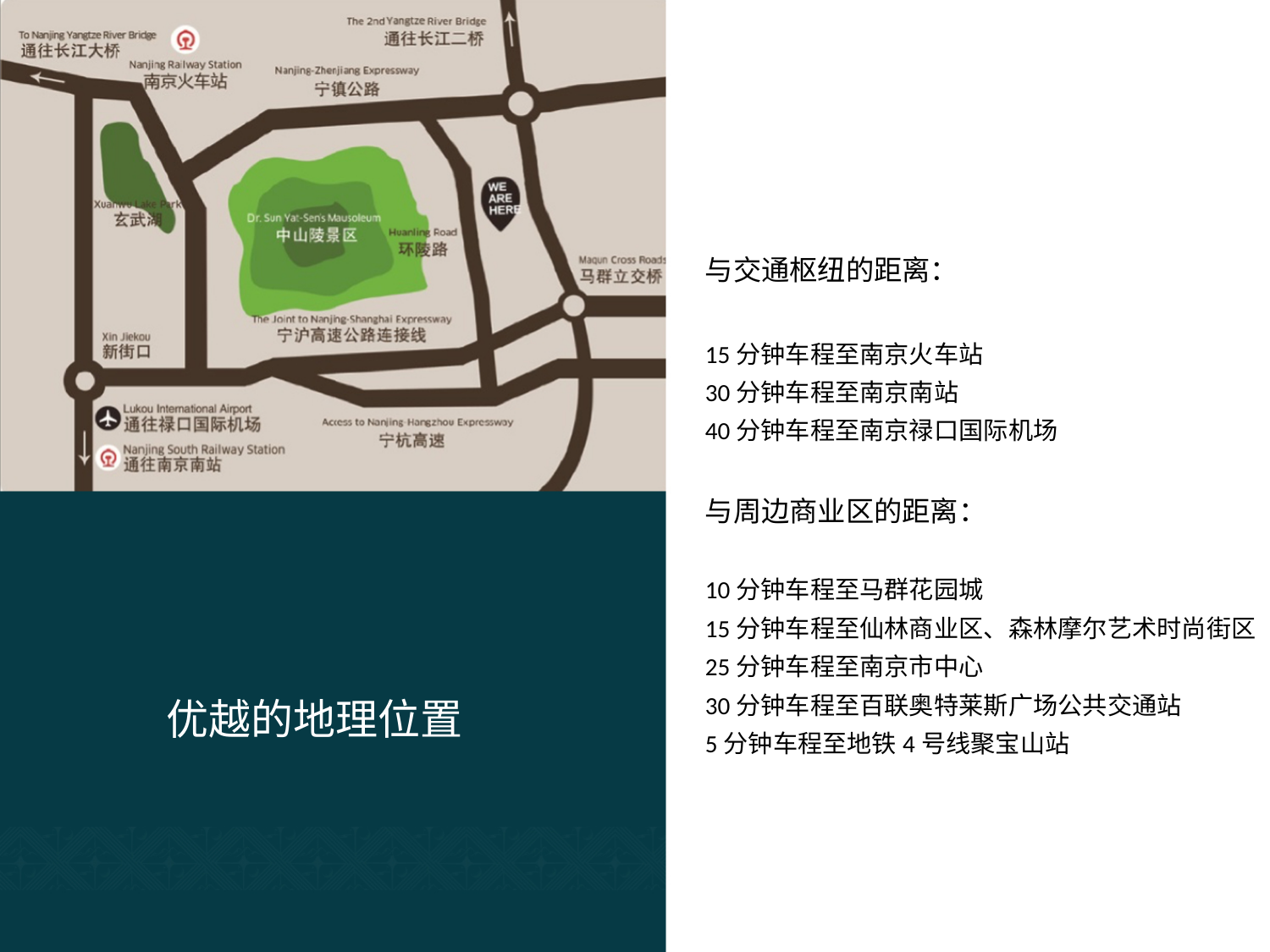

与交通枢纽的距离：

15分钟车程至南京火车站
30分钟车程至南京南站
40分钟车程至南京禄口国际机场

与周边商业区的距离：

10分钟车程至马群花园城
15分钟车程至仙林商业区、森林摩尔艺术时尚街区
25分钟车程至南京市中心
30分钟车程至百联奥特莱斯广场公共交通站
5分钟车程至地铁4号线聚宝山站

优越的地理位置